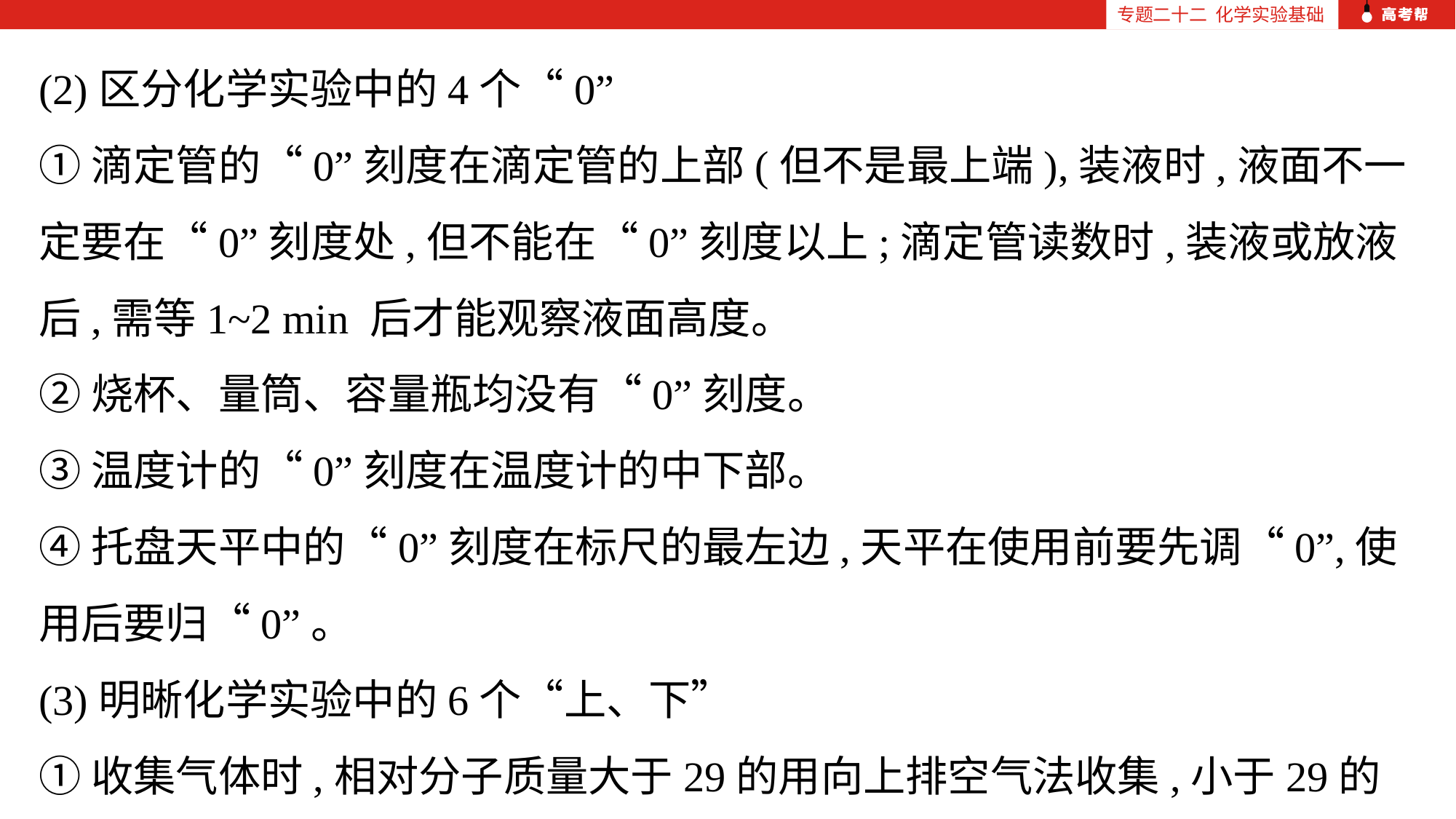

专题二十二  化学实验基础
(2)区分化学实验中的4个“0”
①滴定管的“0”刻度在滴定管的上部(但不是最上端),装液时,液面不一定要在“0”刻度处,但不能在“0”刻度以上;滴定管读数时,装液或放液后,需等1~2 min 后才能观察液面高度。
②烧杯、量筒、容量瓶均没有“0”刻度。
③温度计的“0”刻度在温度计的中下部。
④托盘天平中的“0”刻度在标尺的最左边,天平在使用前要先调“0”,使用后要归“0”。
(3)明晰化学实验中的6个“上、下”
①收集气体时,相对分子质量大于29的用向上排空气法收集,小于29的用